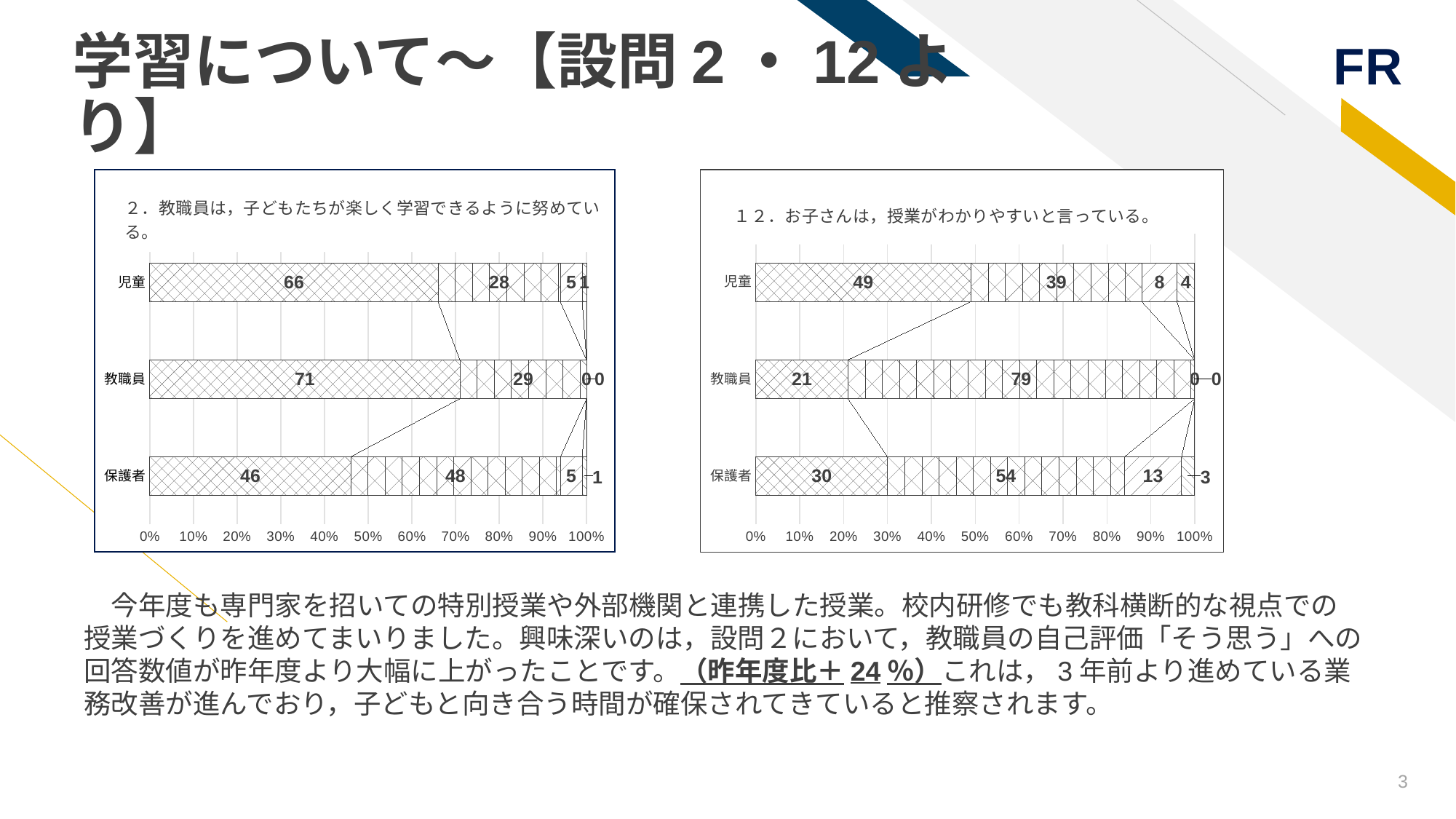

# 学習について～【設問2・12より】

### Chart: ２．

| Category | そう思う | 大体そう思う | あまりそう思わない | そう思わない |
|---|---|---|---|---|
| 保護者 | 46.0 | 48.0 | 5.0 | 1.0 |
| 教職員 | 71.0 | 29.0 | 0.0 | 0.0 |
| 児童 | 66.0 | 28.0 | 5.0 | 1.0 |

### Chart: １２．

| Category | そう思う | 大体そう思う | あまりそう思わない | そう思わない |
|---|---|---|---|---|
| 保護者 | 30.0 | 54.0 | 13.0 | 3.0 |
| 教職員 | 21.0 | 79.0 | 0.0 | 0.0 |
| 児童 | 49.0 | 39.0 | 8.0 | 4.0 |
　今年度も専門家を招いての特別授業や外部機関と連携した授業。校内研修でも教科横断的な視点での授業づくりを進めてまいりました。興味深いのは，設問２において，教職員の自己評価「そう思う」への回答数値が昨年度より大幅に上がったことです。（昨年度比＋24％）これは，3年前より進めている業務改善が進んでおり，子どもと向き合う時間が確保されてきていると推察されます。
3